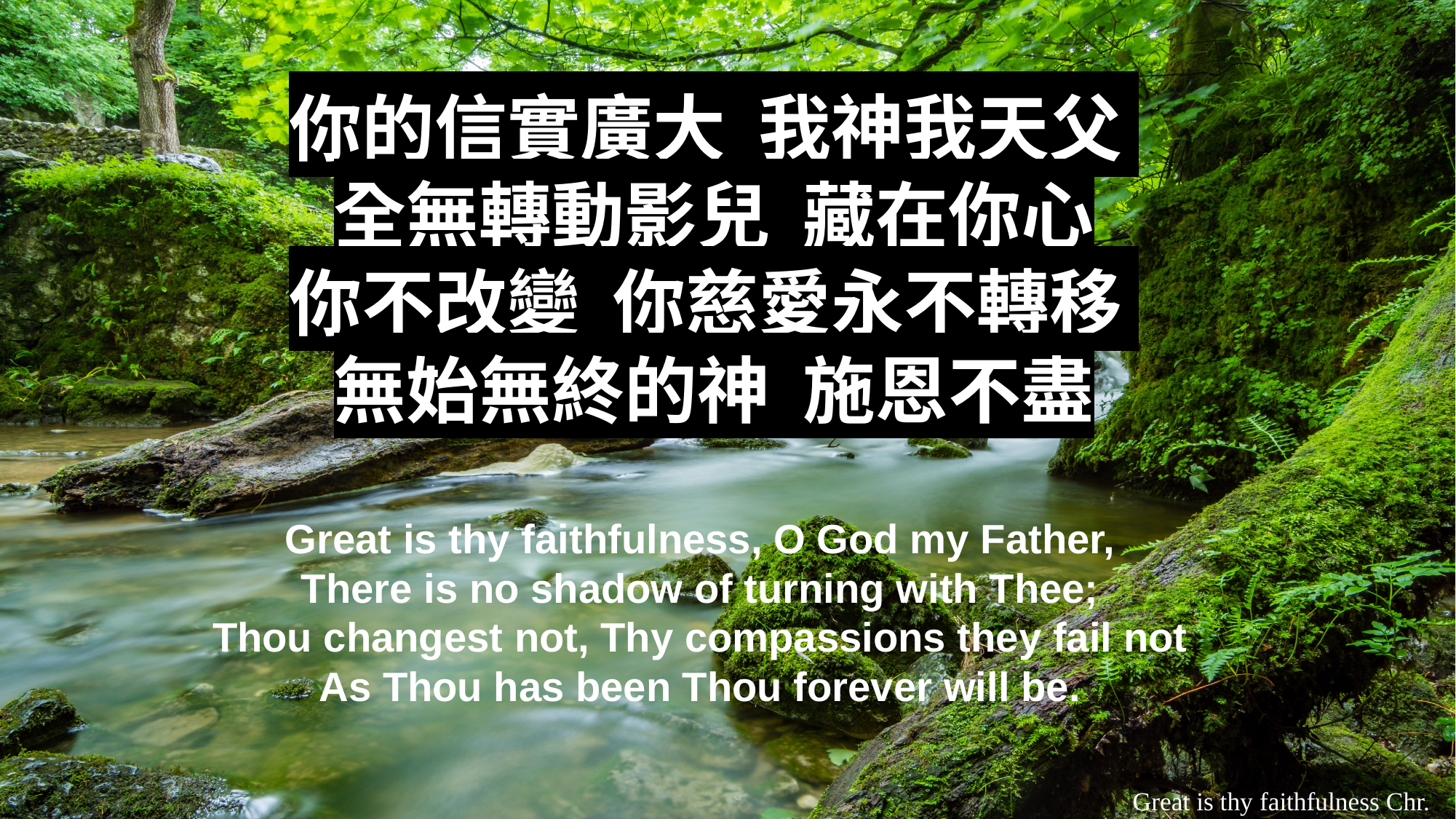

你的信實廣大  我神我天父
全無轉動影兒  藏在你心
你不改變  你慈愛永不轉移
無始無終的神  施恩不盡
Great is thy faithfulness, O God my Father,
There is no shadow of turning with Thee;
Thou changest not, Thy compassions they fail not
As Thou has been Thou forever will be.

Great is thy faithfulness Chr.